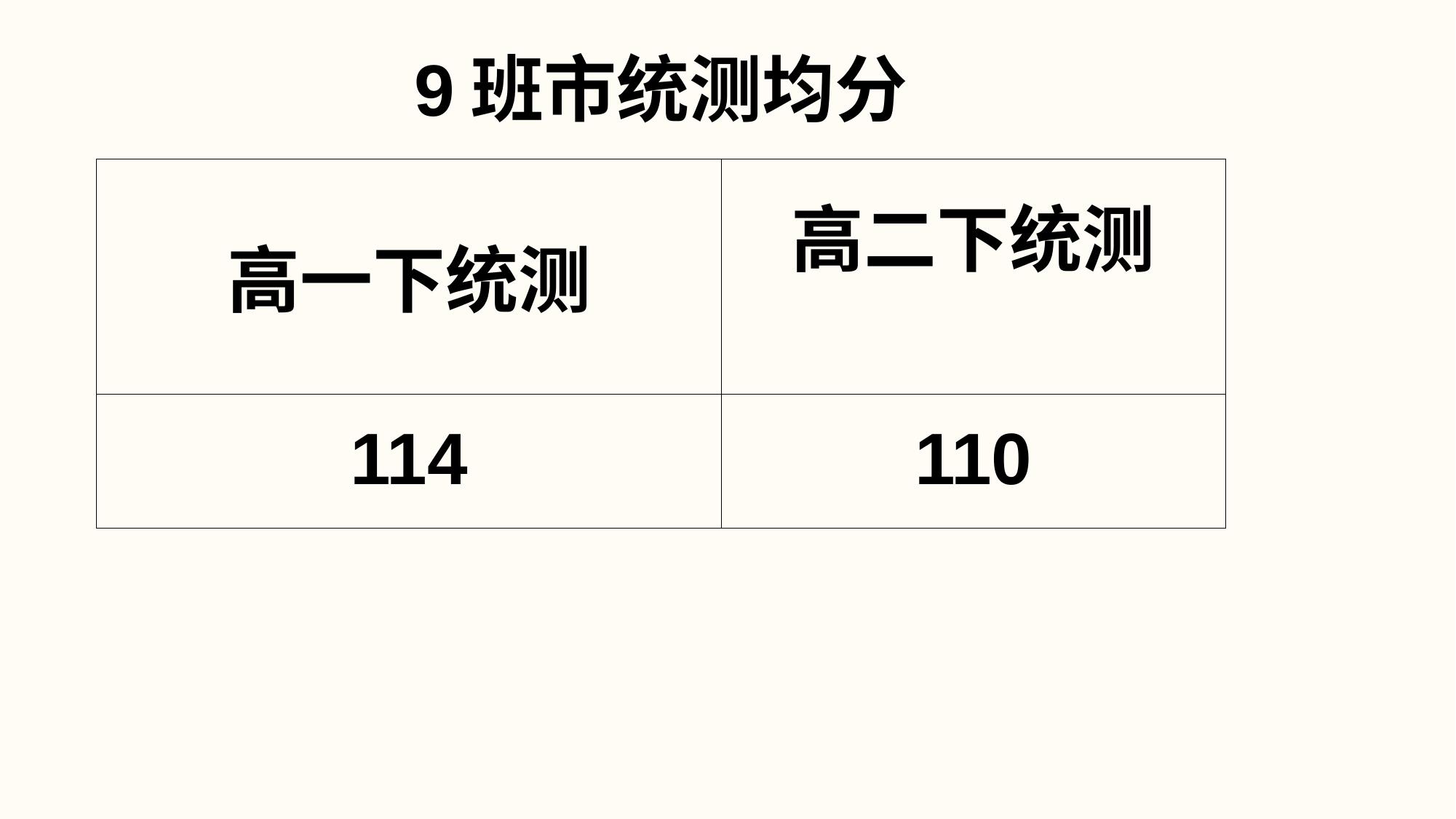

| 9班市统测均分 |  |
| --- | --- |
| 高一下统测 | 高二下统测 |
| 114 | 110 |